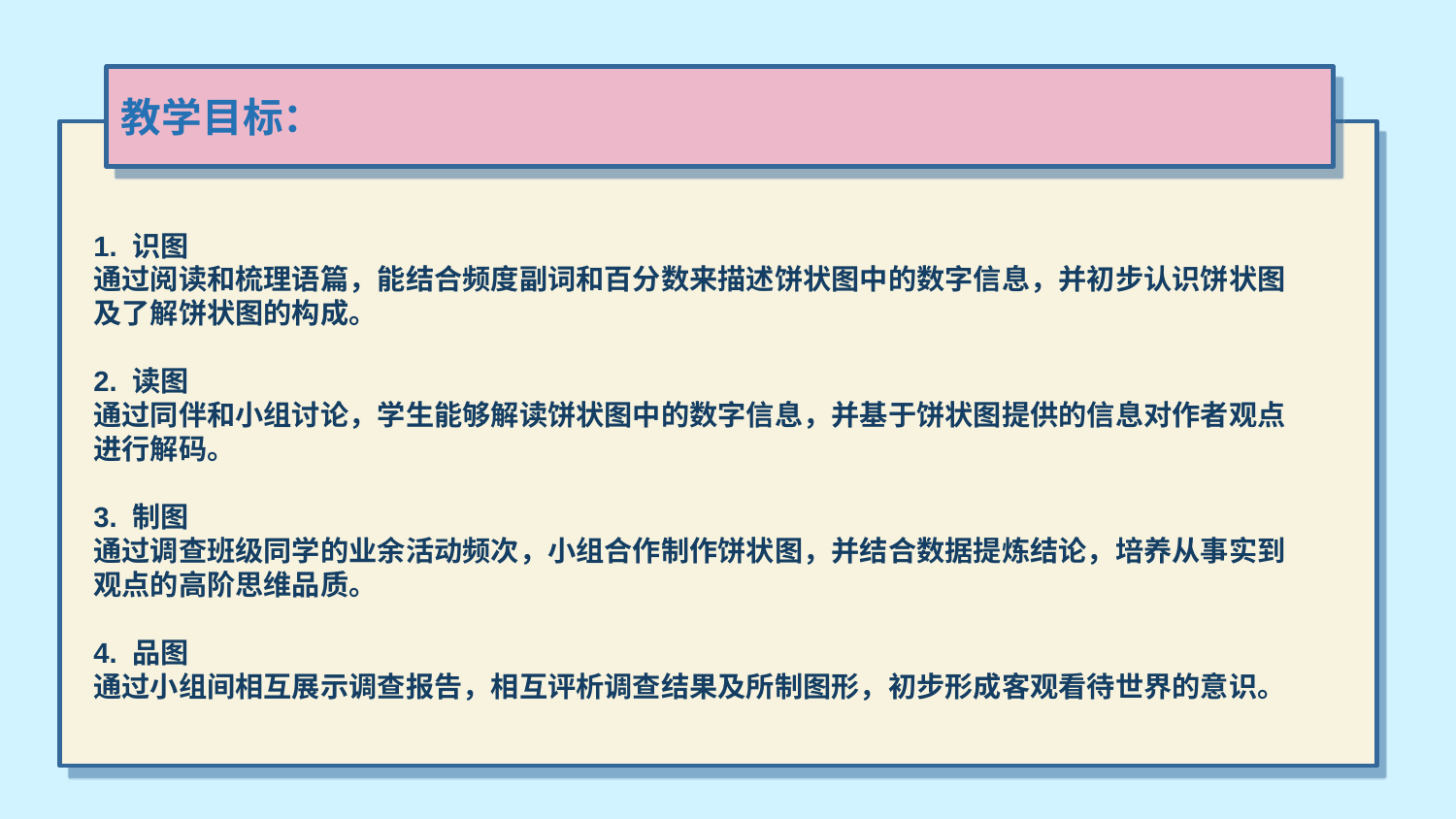

教学目标：

1. 识图
通过阅读和梳理语篇，能结合频度副词和百分数来描述饼状图中的数字信息，并初步认识饼状图及了解饼状图的构成。

2. 读图
通过同伴和小组讨论，学生能够解读饼状图中的数字信息，并基于饼状图提供的信息对作者观点进行解码。

3. 制图
通过调查班级同学的业余活动频次，小组合作制作饼状图，并结合数据提炼结论，培养从事实到观点的高阶思维品质。

4. 品图
通过小组间相互展示调查报告，相互评析调查结果及所制图形，初步形成客观看待世界的意识。